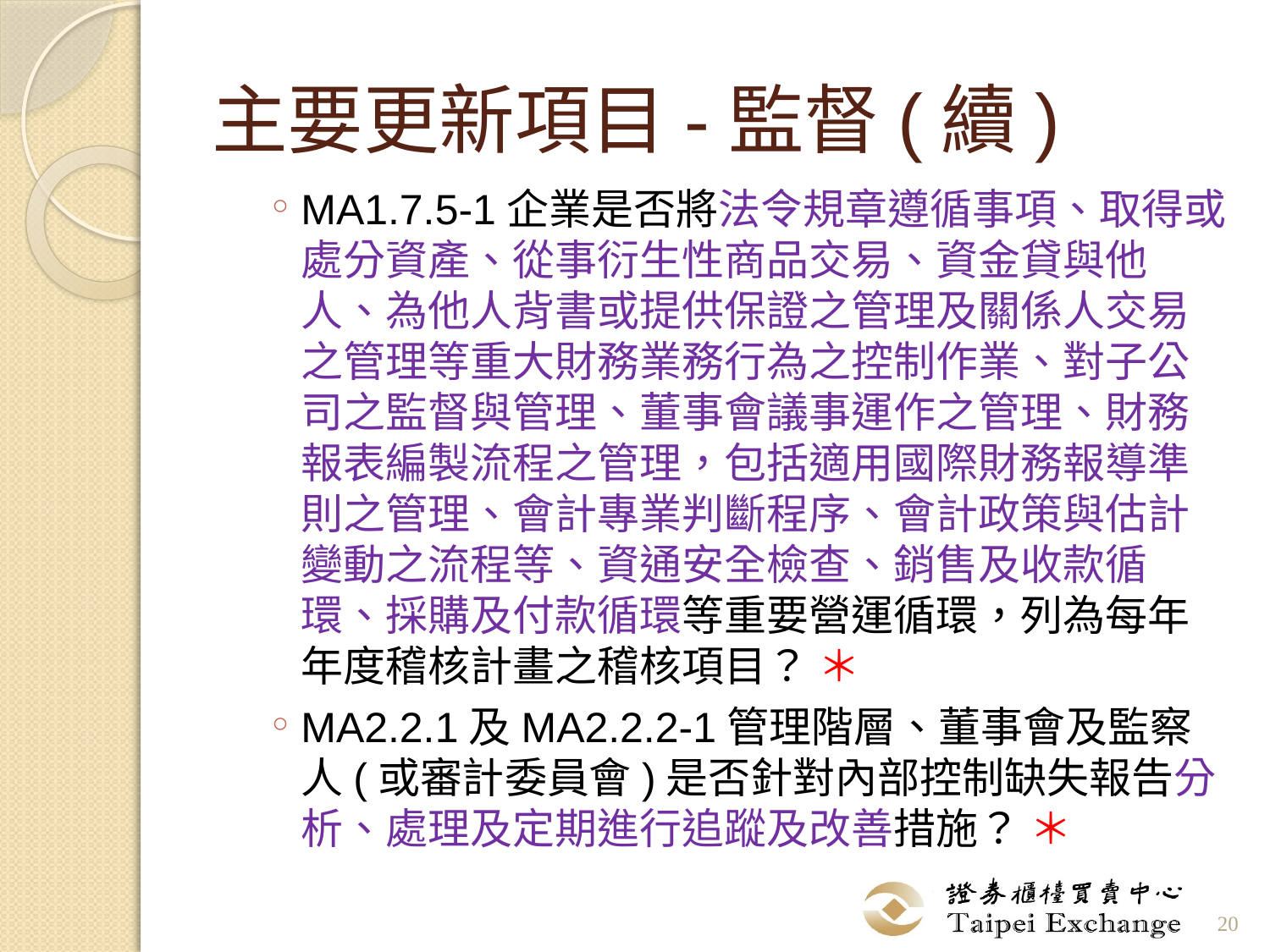

# 主要更新項目-監督(續)
MA1.7.5-1企業是否將法令規章遵循事項、取得或處分資產、從事衍生性商品交易、資金貸與他人、為他人背書或提供保證之管理及關係人交易之管理等重大財務業務行為之控制作業、對子公司之監督與管理、董事會議事運作之管理、財務報表編製流程之管理，包括適用國際財務報導準則之管理、會計專業判斷程序、會計政策與估計變動之流程等、資通安全檢查、銷售及收款循環、採購及付款循環等重要營運循環，列為每年年度稽核計畫之稽核項目？ ＊
MA2.2.1及MA2.2.2-1管理階層、董事會及監察人(或審計委員會)是否針對內部控制缺失報告分析、處理及定期進行追蹤及改善措施？ ＊
20